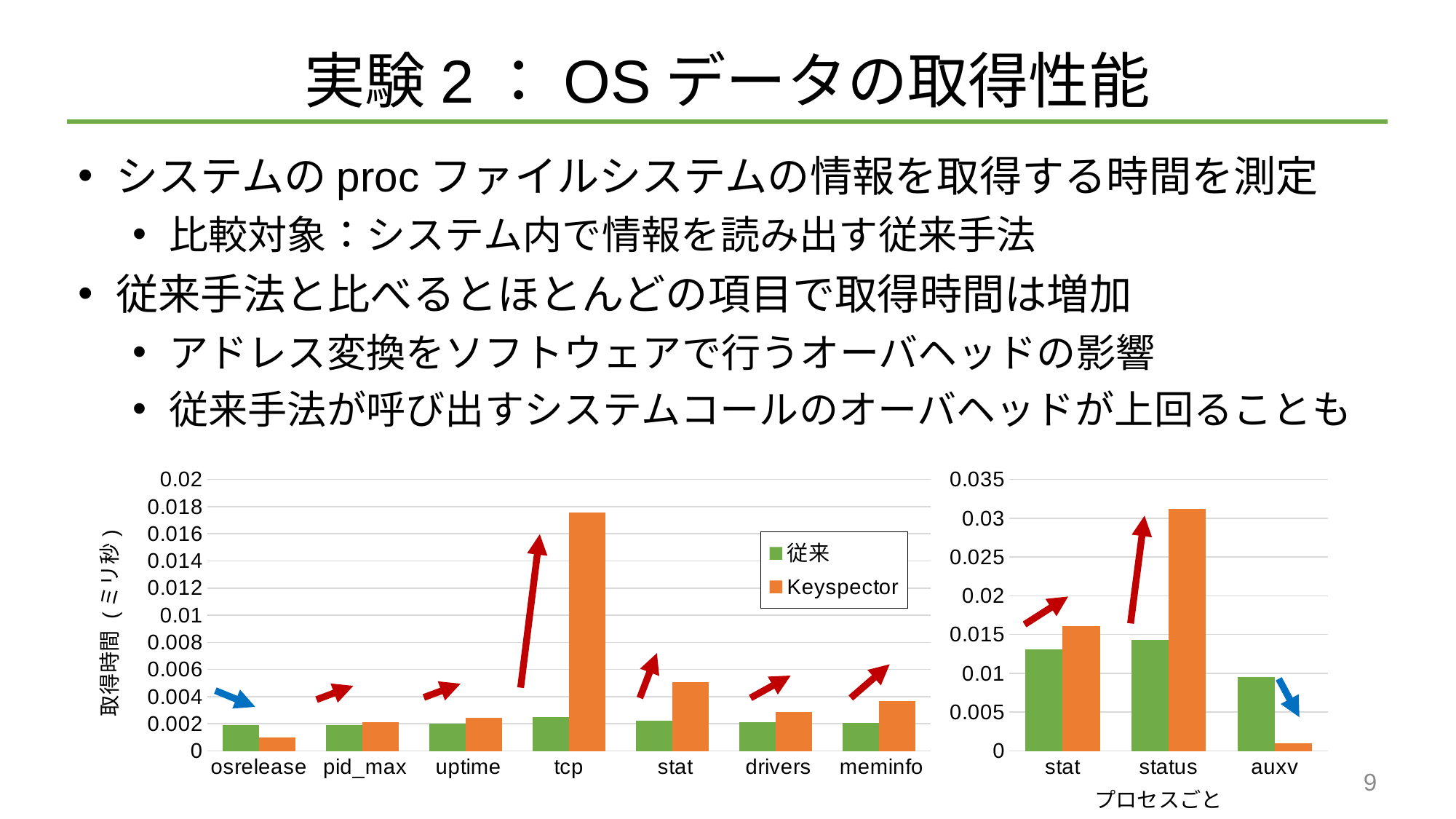

# 実験2：OSデータの取得性能
システムのprocファイルシステムの情報を取得する時間を測定
比較対象：システム内で情報を読み出す従来手法
従来手法と比べるとほとんどの項目で取得時間は増加
アドレス変換をソフトウェアで行うオーバヘッドの影響
従来手法が呼び出すシステムコールのオーバヘッドが上回ることも

### Chart

| Category | 従来 | Keyspector |
|---|---|---|
| osrelease | 0.00191826 | 0.0009817 |
|  pid_max | 0.00190137 | 0.00212609 |
|  uptime | 0.00199948 | 0.00243968 |
| tcp | 0.00251009 | 0.01754883 |
|  stat | 0.00220764 | 0.00507201 |
|  drivers | 0.00214032 | 0.00284885 |
|  meminfo | 0.00208766 | 0.00365874 |

### Chart

| Category |  |  |
|---|---|---|
| stat | 0.01311535 | 0.01612016 |
| status | 0.01430841 | 0.03120055 |
| auxv | 0.00949753 | 0.00094209 |
9
プロセスごと